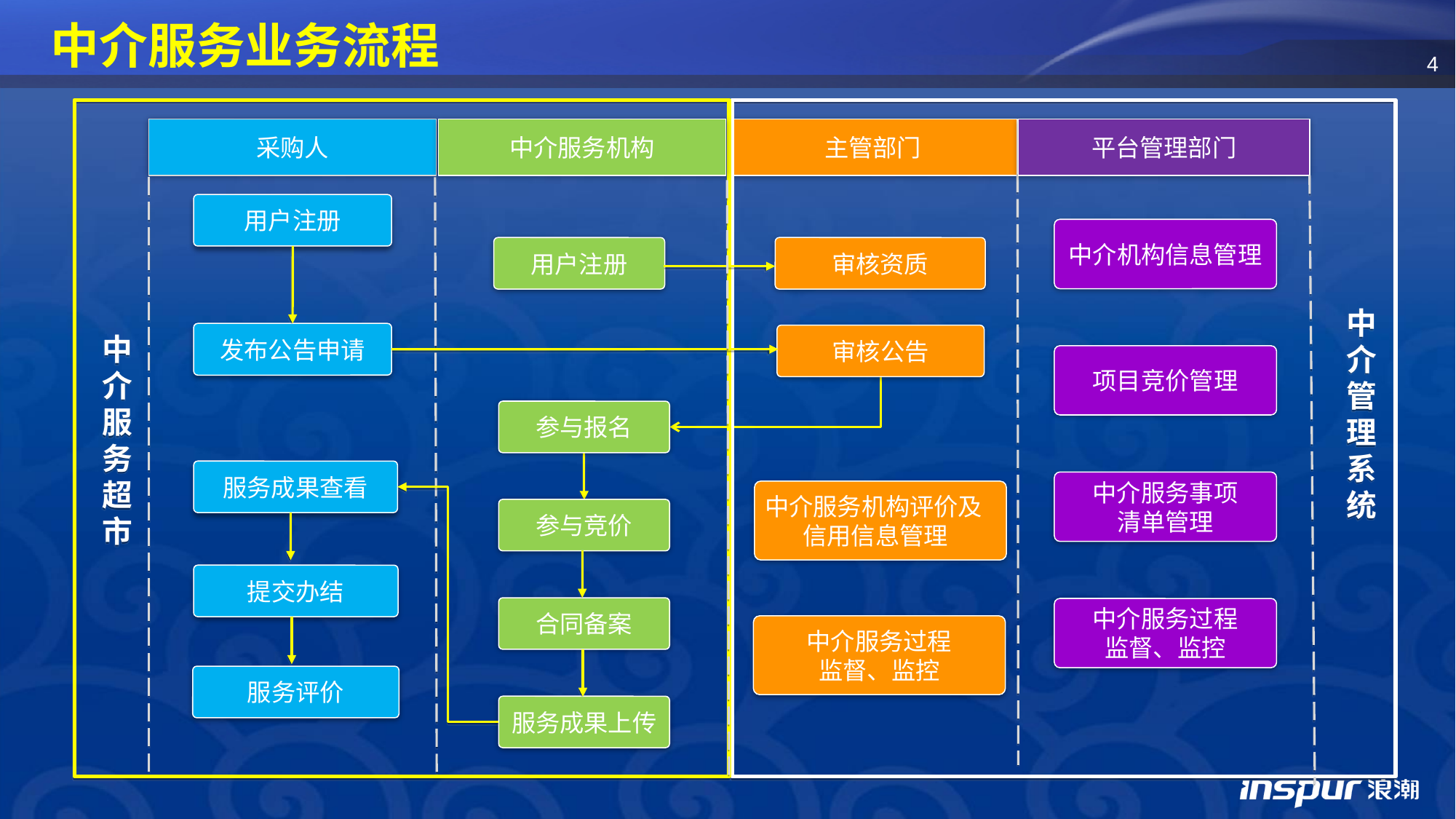

# 中介服务业务流程

中
介
服
务
超
市

中
介
管
理
系
统
采购人
中介服务机构
主管部门
平台管理部门
用户注册
中介机构信息管理
用户注册
审核资质
发布公告申请
审核公告
项目竞价管理
参与报名
服务成果查看
中介服务事项
清单管理
中介服务机构评价及信用信息管理
参与竞价
提交办结
合同备案
中介服务过程
监督、监控
中介服务过程
监督、监控
服务评价
服务成果上传